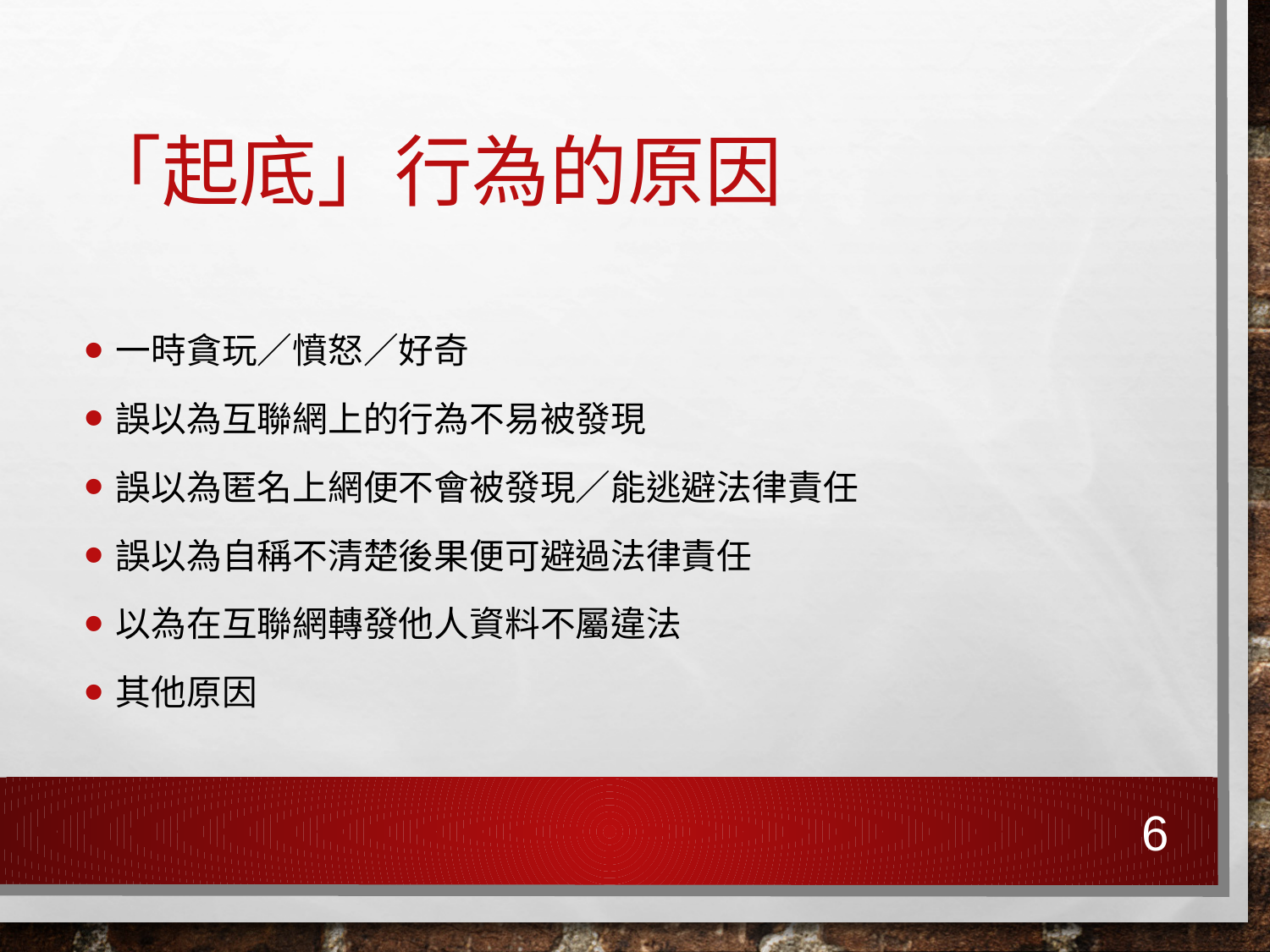

# 「起底」行為的原因
一時貪玩／憤怒／好奇
誤以為互聯網上的行為不易被發現
誤以為匿名上網便不會被發現／能逃避法律責任
誤以為自稱不清楚後果便可避過法律責任
以為在互聯網轉發他人資料不屬違法
其他原因
6